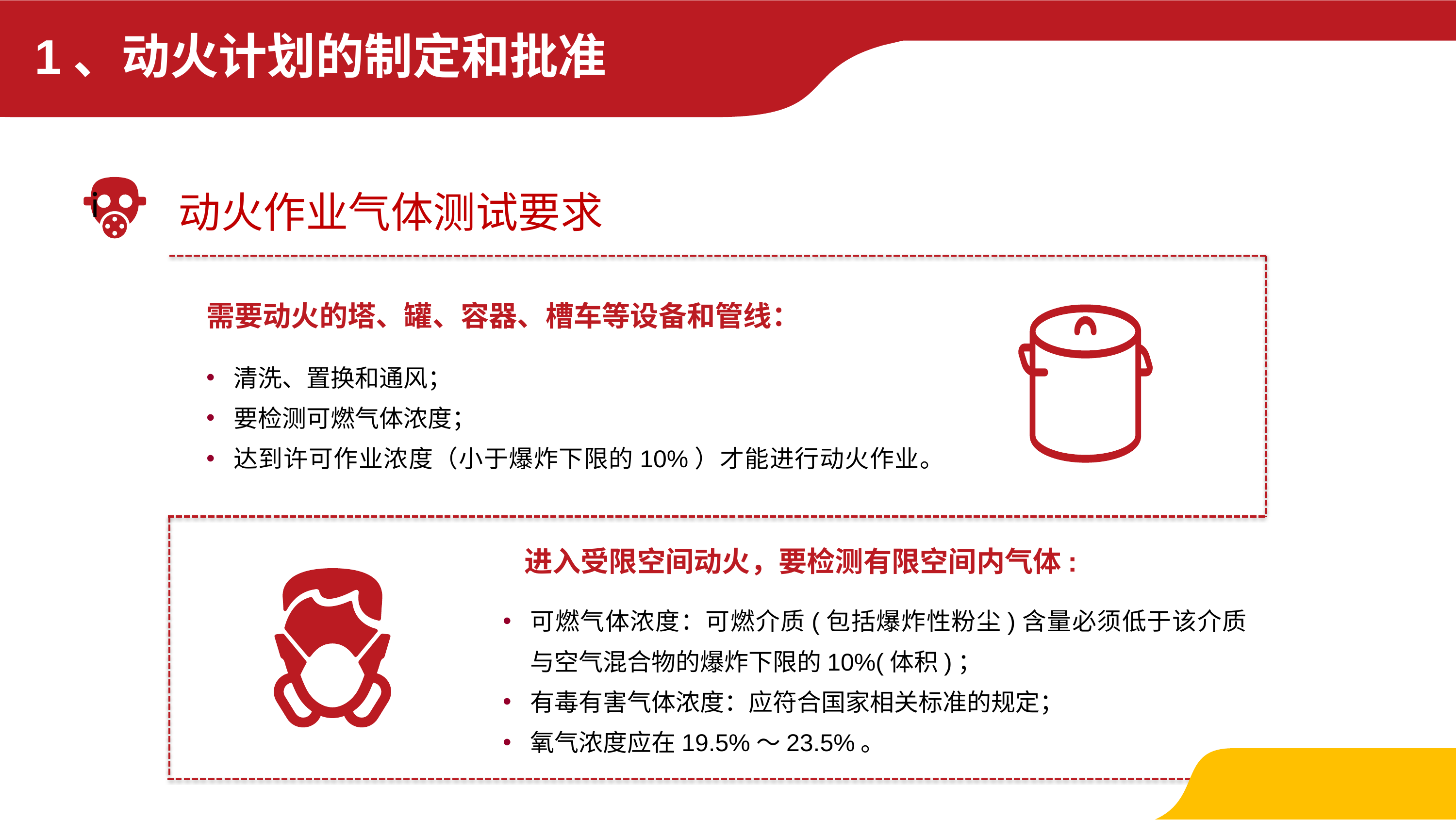

1、动火计划的制定和批准
i
动火作业气体测试要求
需要动火的塔、罐、容器、槽车等设备和管线：

清洗、置换和通风；
要检测可燃气体浓度；
达到许可作业浓度（小于爆炸下限的10%）才能进行动火作业。
进入受限空间动火，要检测有限空间内气体:

可燃气体浓度：可燃介质(包括爆炸性粉尘)含量必须低于该介质与空气混合物的爆炸下限的10%(体积)；
有毒有害气体浓度：应符合国家相关标准的规定；
氧气浓度应在19.5%～23.5%。